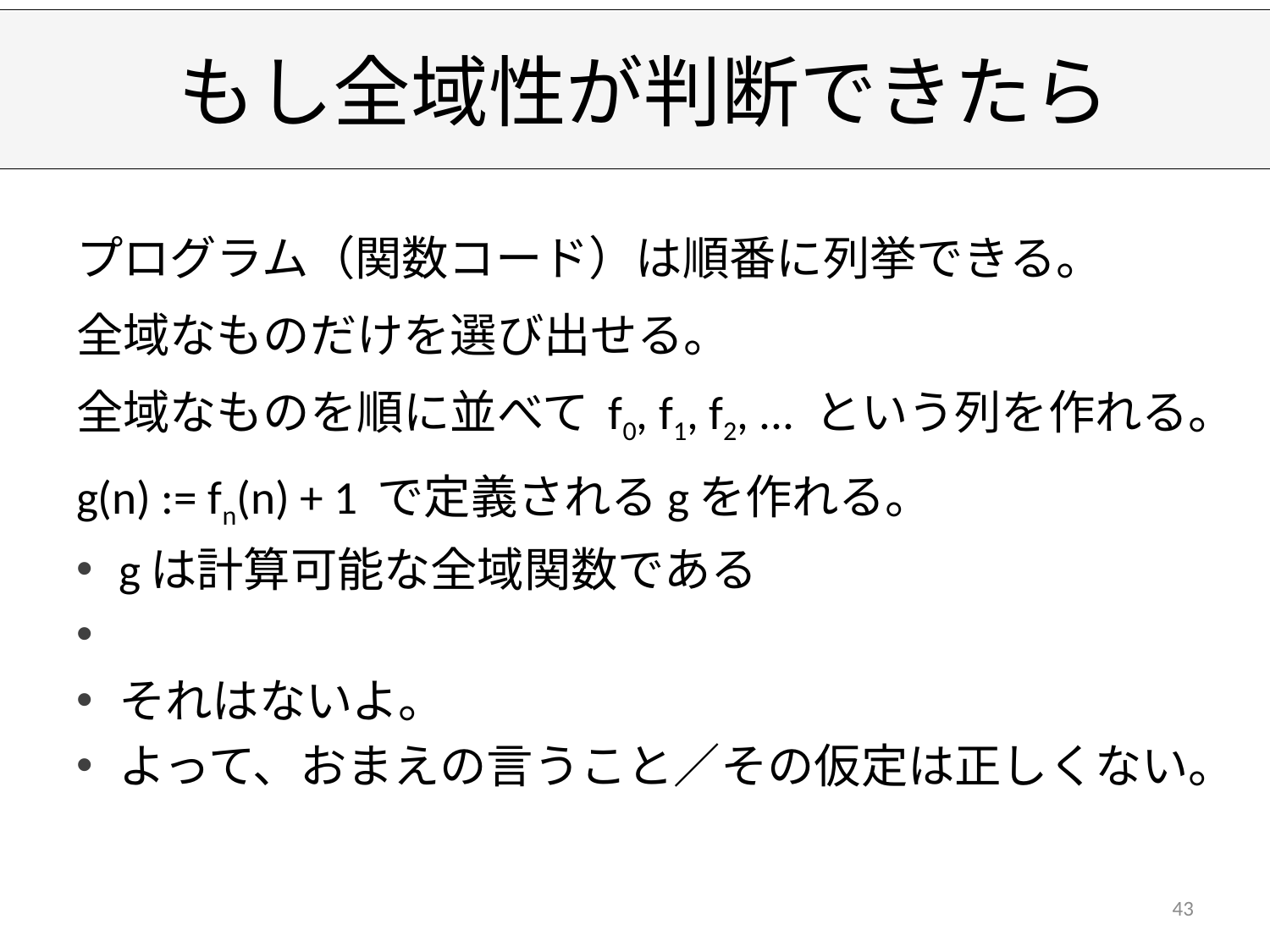

# もし全域性が判断できたら
プログラム（関数コード）は順番に列挙できる。
全域なものだけを選び出せる。
全域なものを順に並べて f0, f1, f2, ... という列を作れる。
g(n) := fn(n) + 1 で定義されるgを作れる。
gは計算可能な全域関数である

それはないよ。
よって、おまえの言うこと／その仮定は正しくない。

43